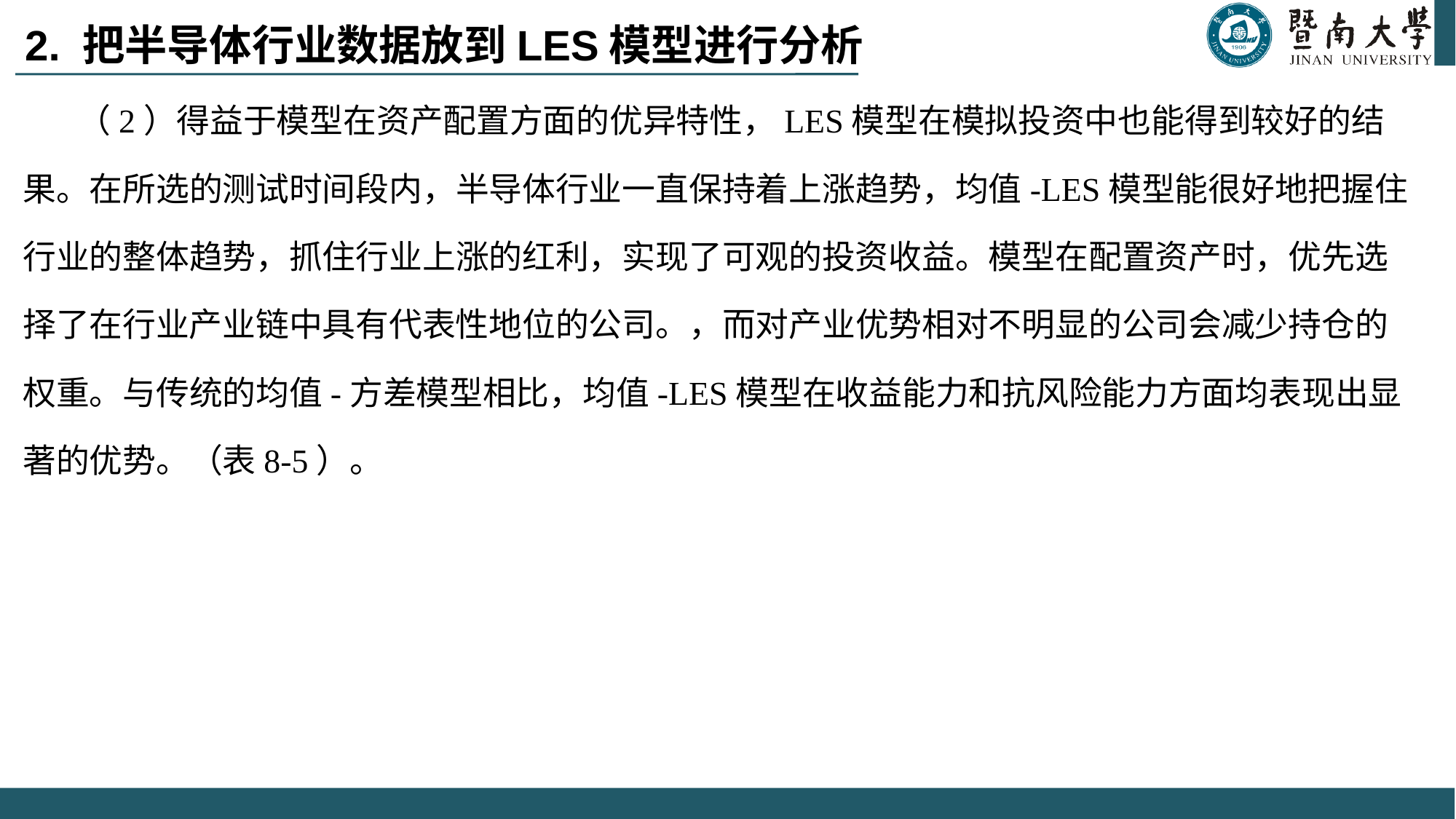

# 2. 把半导体行业数据放到LES模型进行分析

（2）得益于模型在资产配置方面的优异特性，LES模型在模拟投资中也能得到较好的结果。在所选的测试时间段内，半导体行业一直保持着上涨趋势，均值-LES模型能很好地把握住行业的整体趋势，抓住行业上涨的红利，实现了可观的投资收益。模型在配置资产时，优先选择了在行业产业链中具有代表性地位的公司。，而对产业优势相对不明显的公司会减少持仓的权重。与传统的均值-方差模型相比，均值-LES模型在收益能力和抗风险能力方面均表现出显著的优势。（表8-5）。